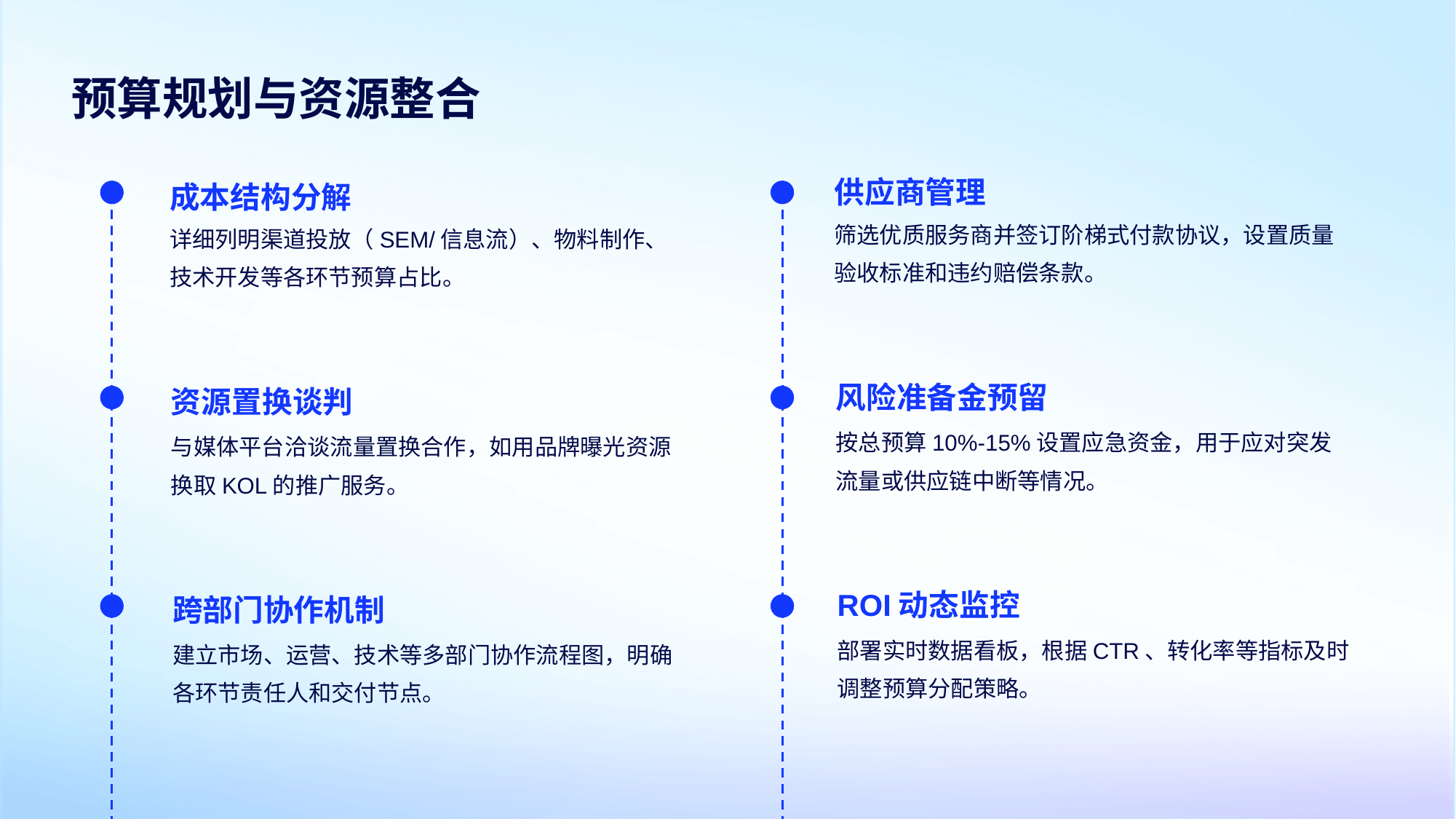

预算规划与资源整合
供应商管理
成本结构分解

筛选优质服务商并签订阶梯式付款协议，设置质量验收标准和违约赔偿条款。
详细列明渠道投放（SEM/信息流）、物料制作、技术开发等各环节预算占比。
风险准备金预留
资源置换谈判
按总预算10%-15%设置应急资金，用于应对突发流量或供应链中断等情况。
与媒体平台洽谈流量置换合作，如用品牌曝光资源换取KOL的推广服务。
ROI动态监控
跨部门协作机制
部署实时数据看板，根据CTR、转化率等指标及时调整预算分配策略。
建立市场、运营、技术等多部门协作流程图，明确各环节责任人和交付节点。